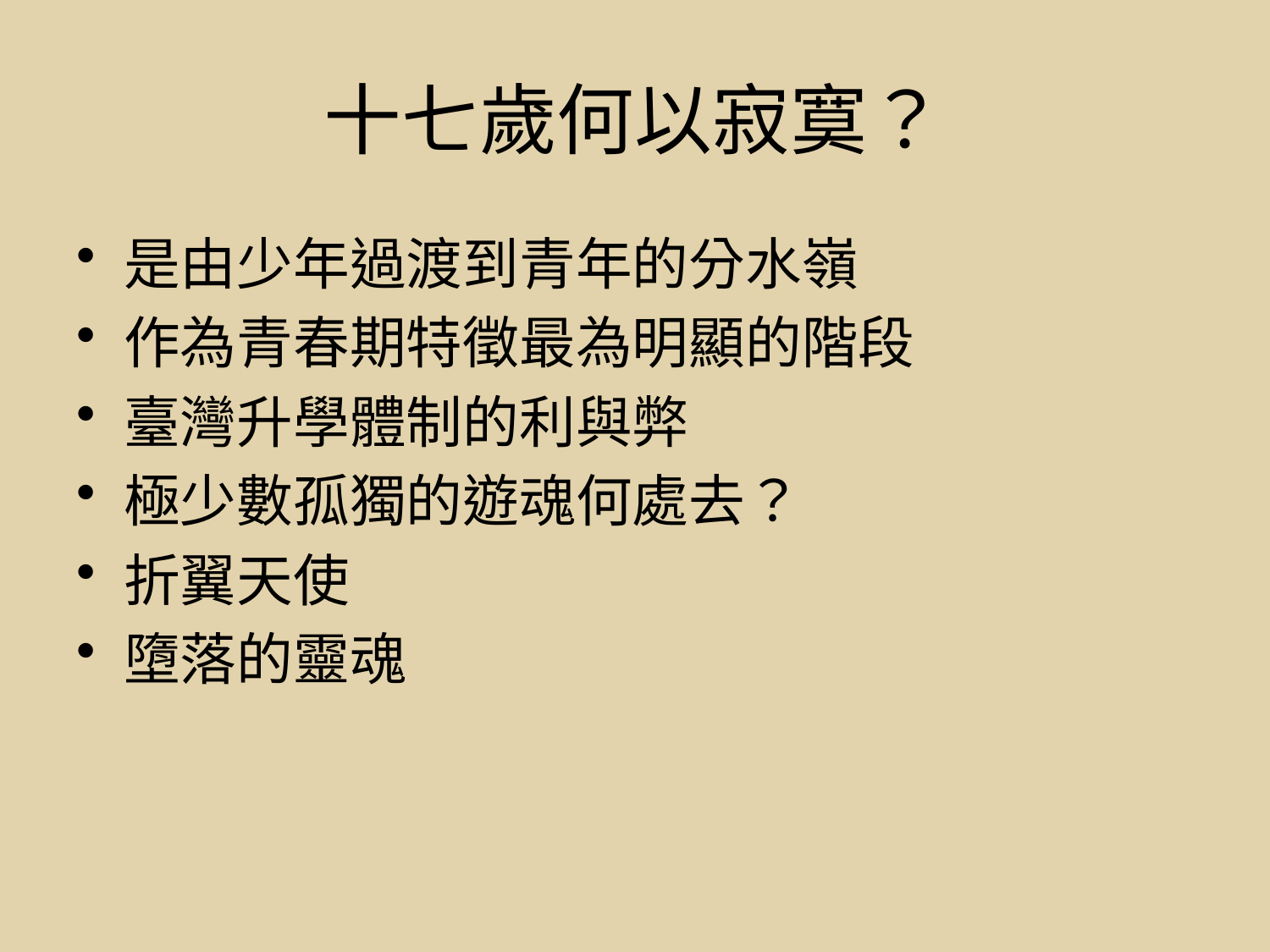

# 十七歲何以寂寞？
是由少年過渡到青年的分水嶺
作為青春期特徵最為明顯的階段
臺灣升學體制的利與弊
極少數孤獨的遊魂何處去？
折翼天使
墮落的靈魂